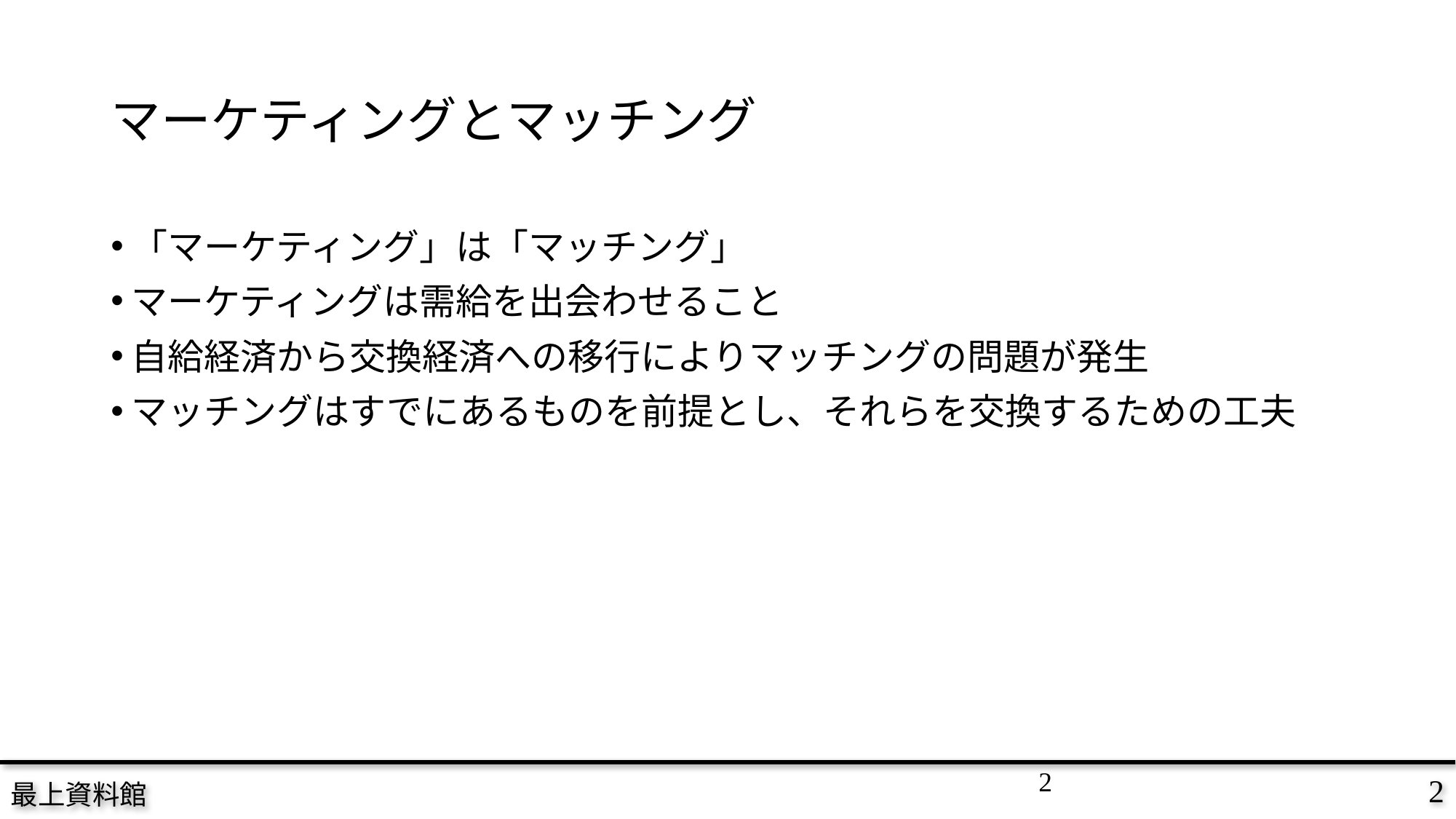

# マーケティングとマッチング
「マーケティング」は「マッチング」
マーケティングは需給を出会わせること
自給経済から交換経済への移行によりマッチングの問題が発生
マッチングはすでにあるものを前提とし、それらを交換するための工夫
2